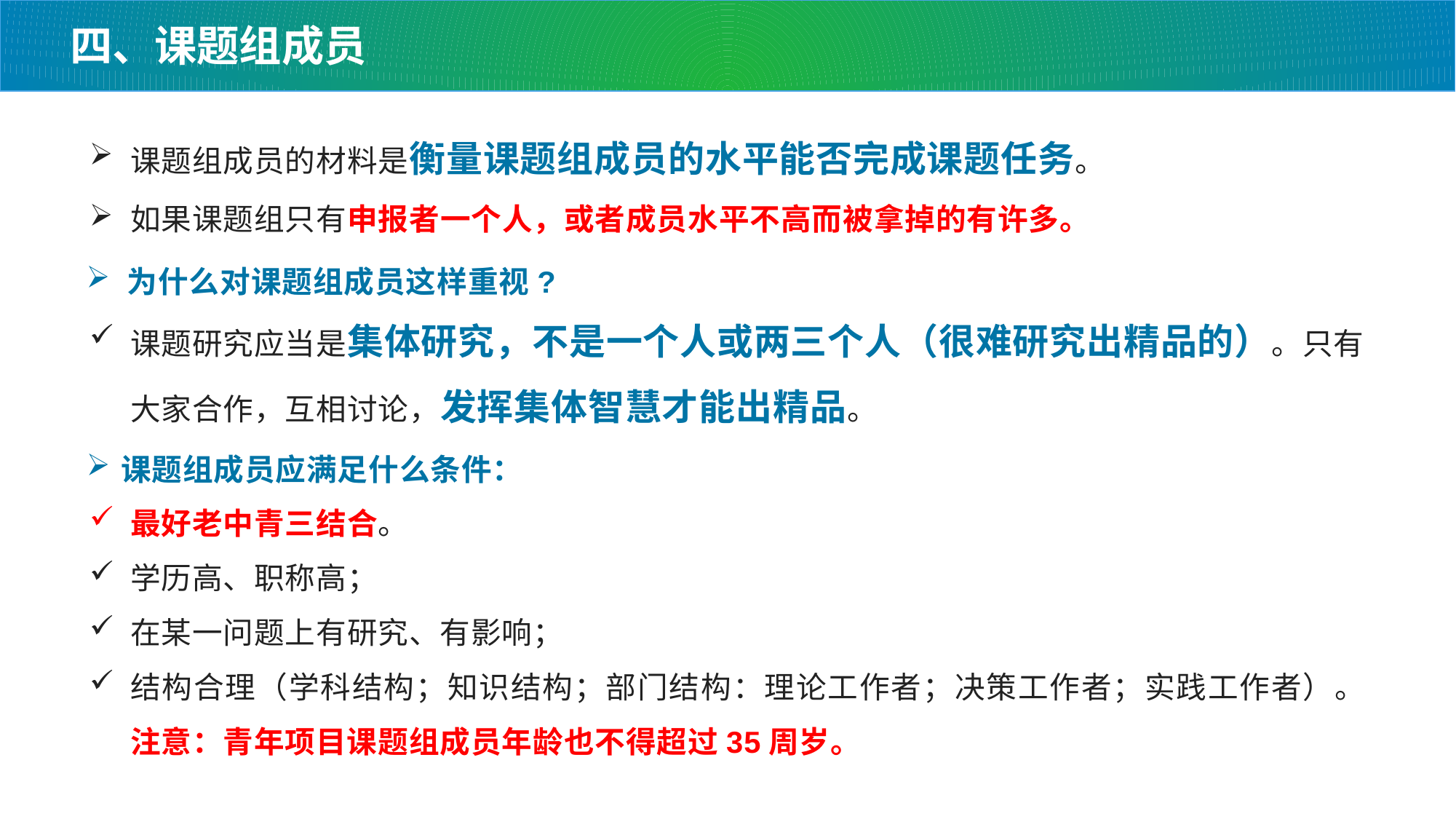

四、课题组成员
课题组成员的材料是衡量课题组成员的水平能否完成课题任务。
如果课题组只有申报者一个人，或者成员水平不高而被拿掉的有许多。
为什么对课题组成员这样重视?
课题研究应当是集体研究，不是一个人或两三个人（很难研究出精品的）。只有大家合作，互相讨论，发挥集体智慧才能出精品。
课题组成员应满足什么条件：
最好老中青三结合。
学历高、职称高；
在某一问题上有研究、有影响；
结构合理（学科结构；知识结构；部门结构：理论工作者；决策工作者；实践工作者）。注意：青年项目课题组成员年龄也不得超过35周岁。